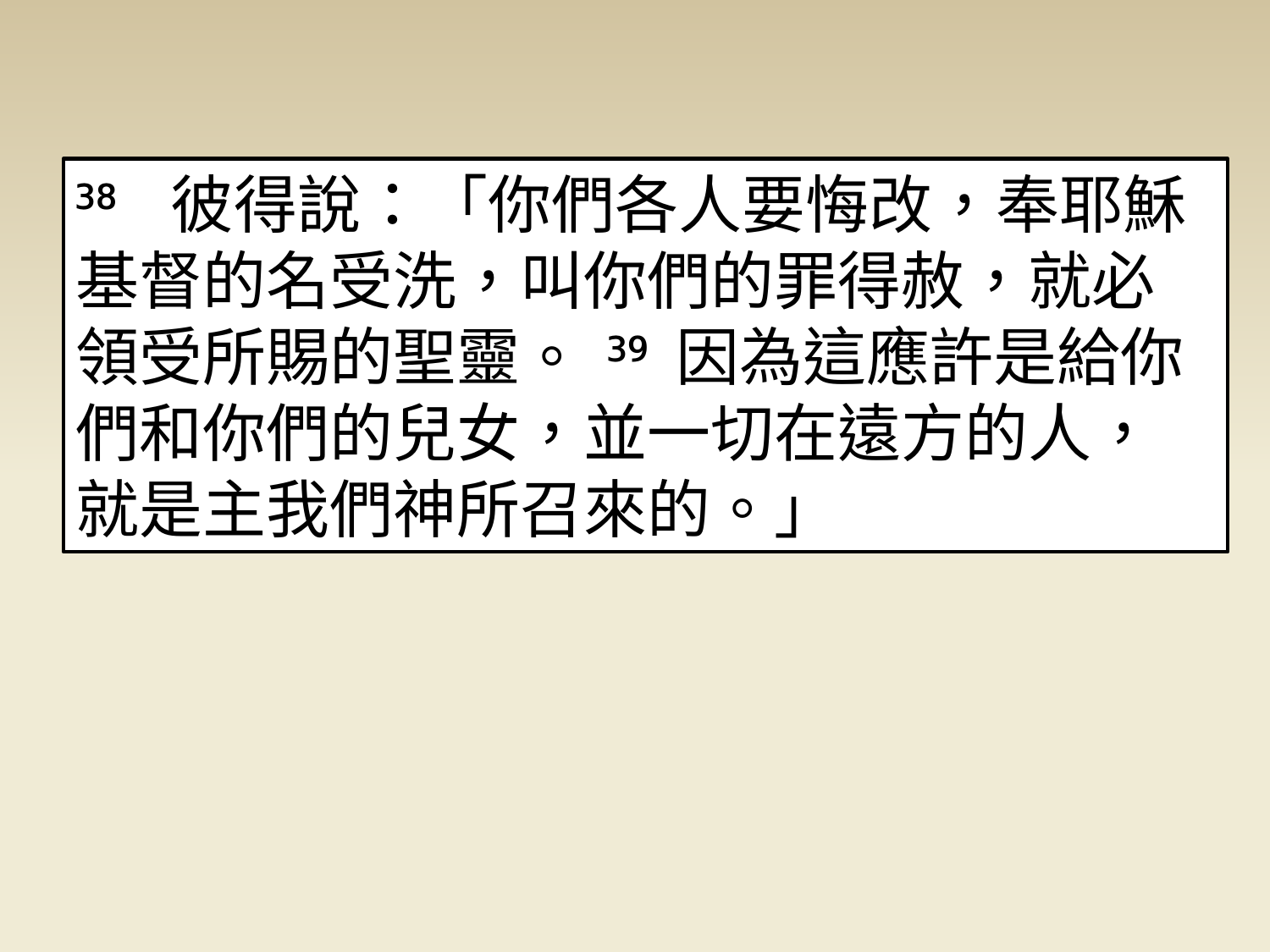

38 彼得說：「你們各人要悔改，奉耶穌基督的名受洗，叫你們的罪得赦，就必領受所賜的聖靈。 39 因為這應許是給你們和你們的兒女，並一切在遠方的人，就是主我們神所召來的。」